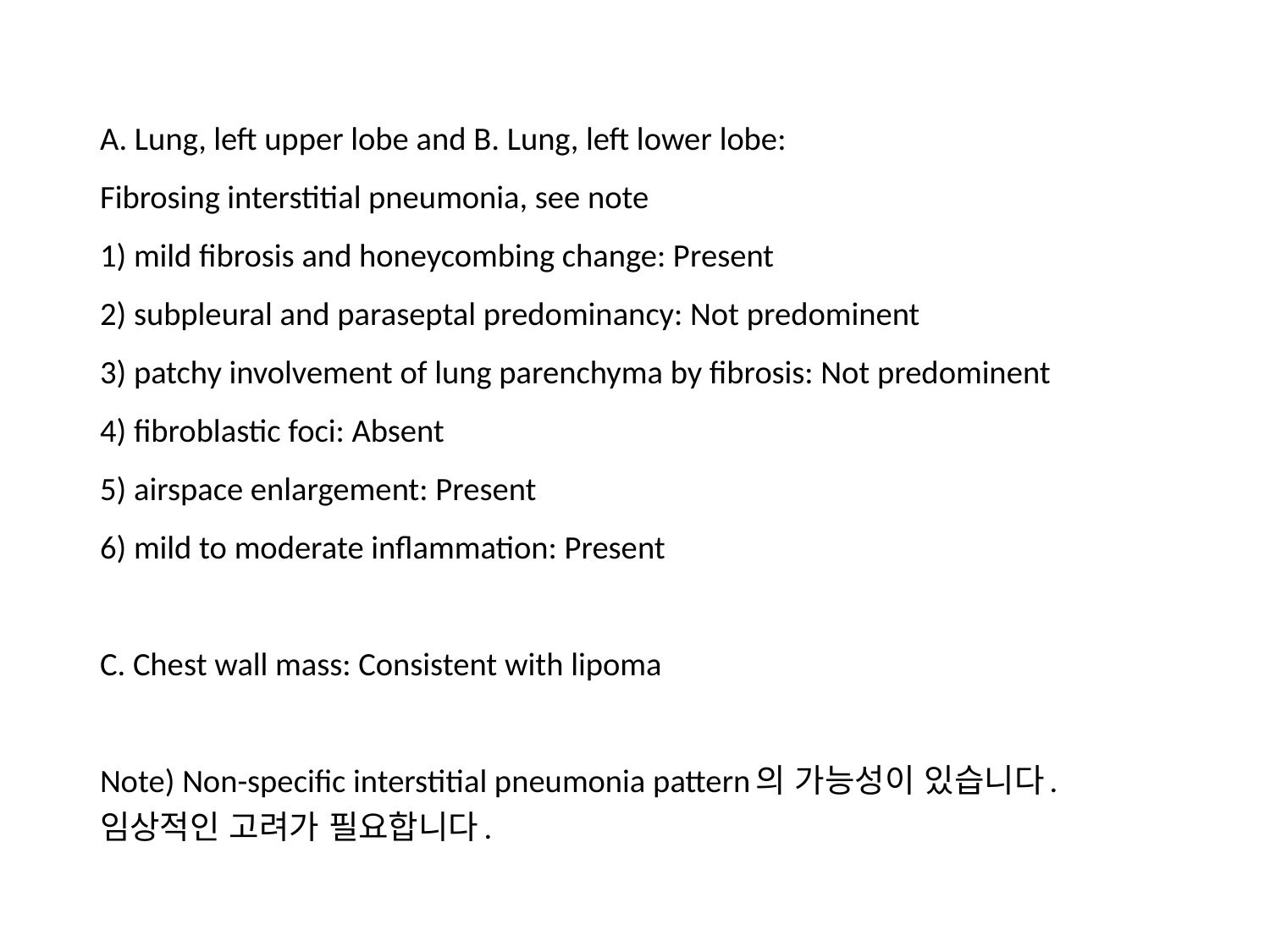

A. Lung, left upper lobe and B. Lung, left lower lobe:
Fibrosing interstitial pneumonia, see note
1) mild fibrosis and honeycombing change: Present
2) subpleural and paraseptal predominancy: Not predominent
3) patchy involvement of lung parenchyma by fibrosis: Not predominent
4) fibroblastic foci: Absent
5) airspace enlargement: Present
6) mild to moderate inflammation: Present

C. Chest wall mass: Consistent with lipoma

Note) Non-specific interstitial pneumonia pattern의 가능성이 있습니다. 임상적인 고려가 필요합니다.